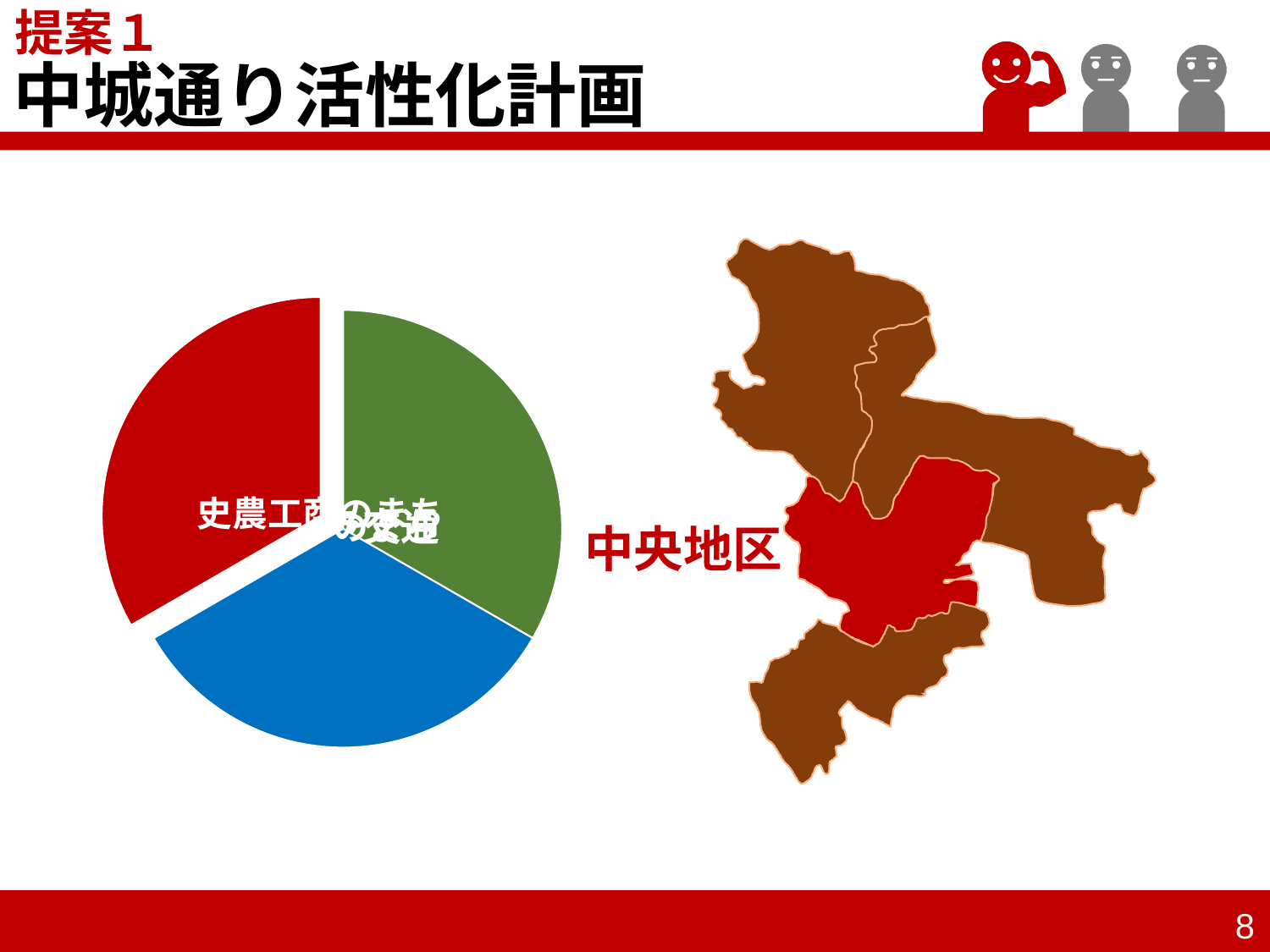

提案１
# 中城通り活性化計画

キララ交通
AAAのまち
史農工商のまち
中央地区
8